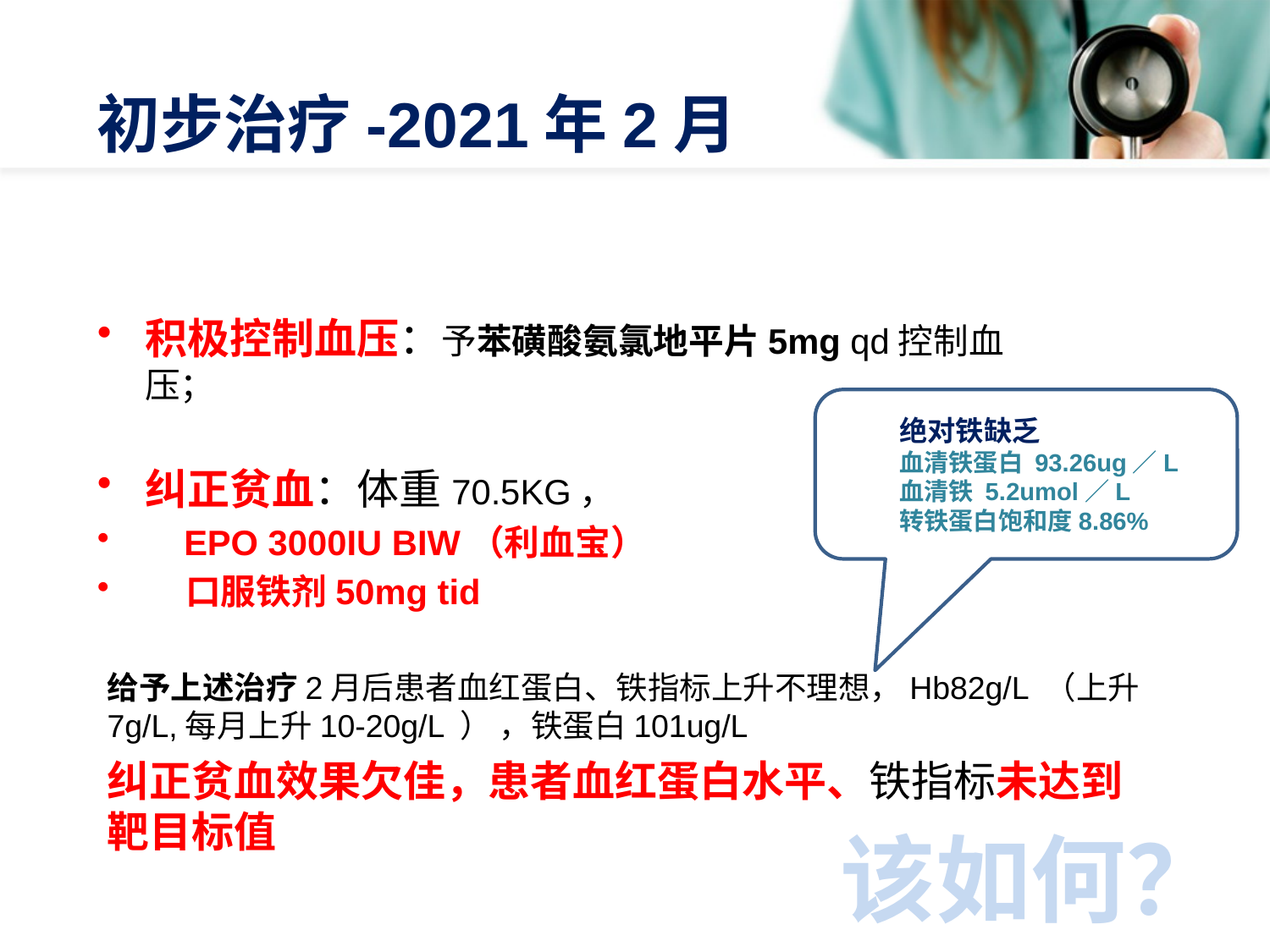

# 初步治疗-2021年2月

积极控制血压：予苯磺酸氨氯地平片5mg qd控制血压；

纠正贫血：体重70.5KG，
    EPO 3000IU BIW（利血宝）
    口服铁剂50mg tid

绝对铁缺乏
血清铁蛋白 93.26ug／L
血清铁 5.2umol／L
转铁蛋白饱和度8.86%
给予上述治疗2月后患者血红蛋白、铁指标上升不理想，Hb82g/L （上升7g/L,每月上升10-20g/L ） ，铁蛋白101ug/L
纠正贫血效果欠佳，患者血红蛋白水平、铁指标未达到靶目标值
该如何？